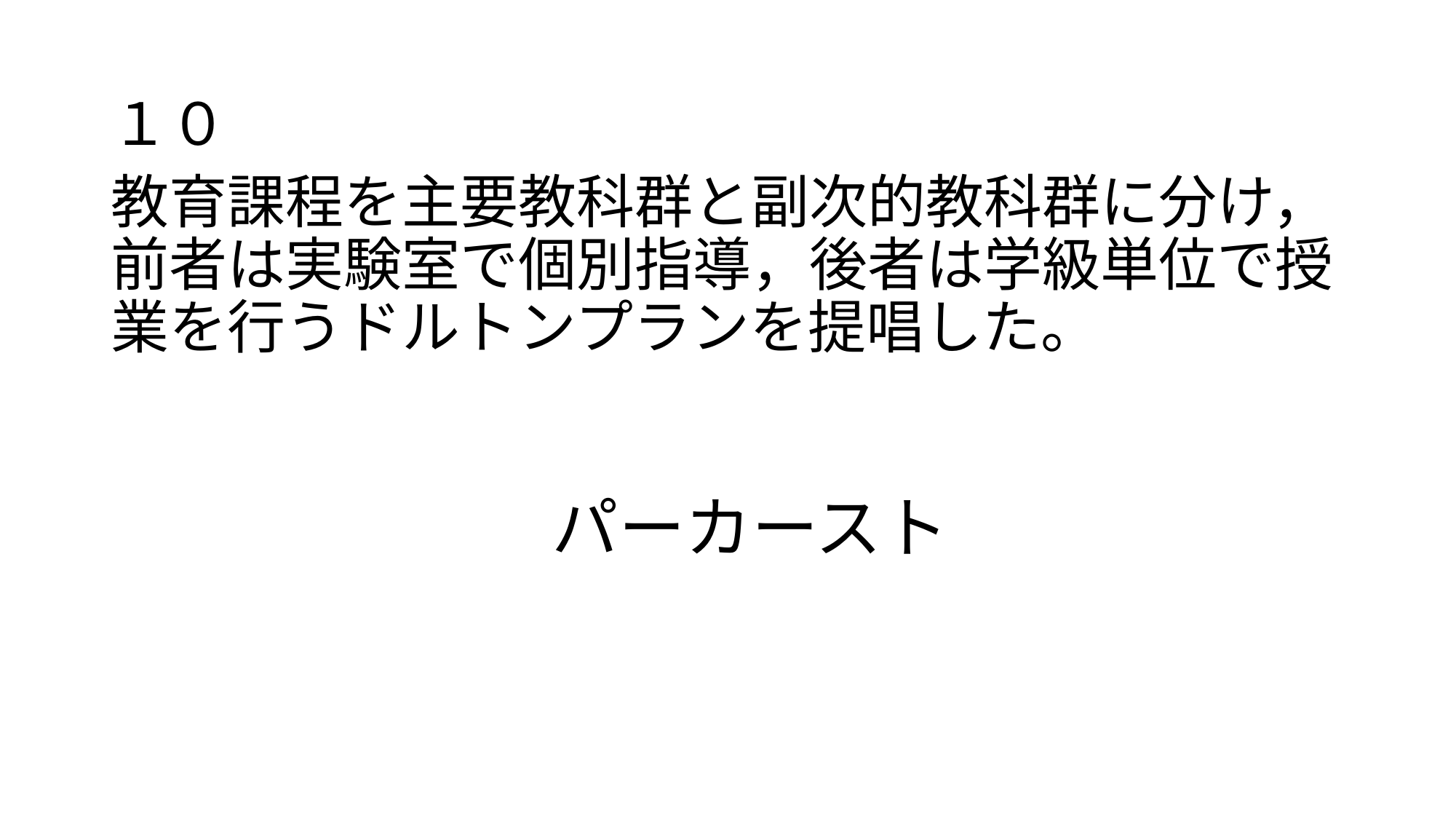

１０
教育課程を主要教科群と副次的教科群に分け，前者は実験室で個別指導，後者は学級単位で授業を行うドルトンプランを提唱した。
# パーカースト